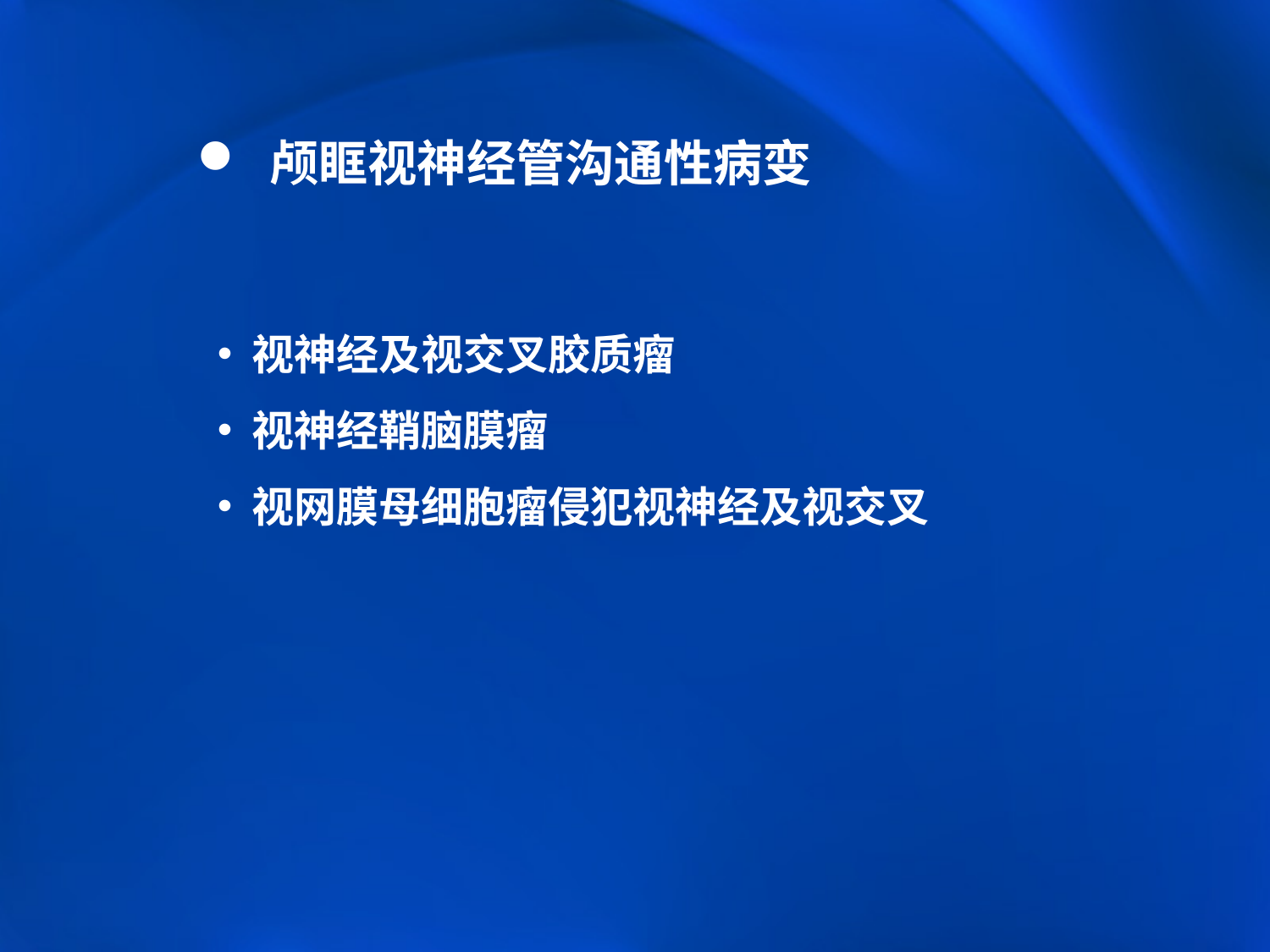

颅眶视神经管沟通性病变
 视神经及视交叉胶质瘤
 视神经鞘脑膜瘤
 视网膜母细胞瘤侵犯视神经及视交叉